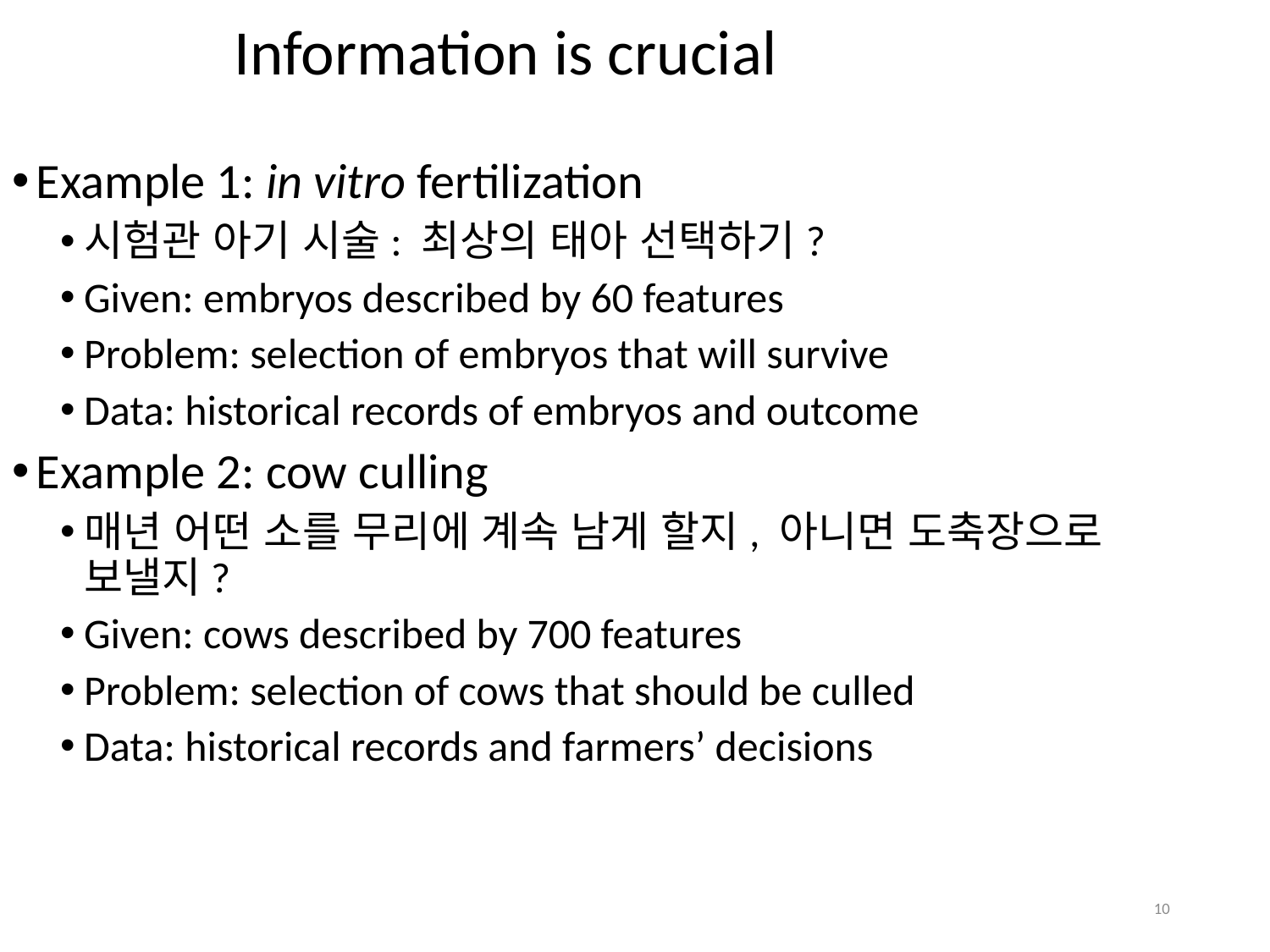

Information is crucial
Example 1: in vitro fertilization
시험관 아기 시술: 최상의 태아 선택하기?
Given: embryos described by 60 features
Problem: selection of embryos that will survive
Data: historical records of embryos and outcome
Example 2: cow culling
매년 어떤 소를 무리에 계속 남게 할지, 아니면 도축장으로 보낼지?
Given: cows described by 700 features
Problem: selection of cows that should be culled
Data: historical records and farmers’ decisions

10